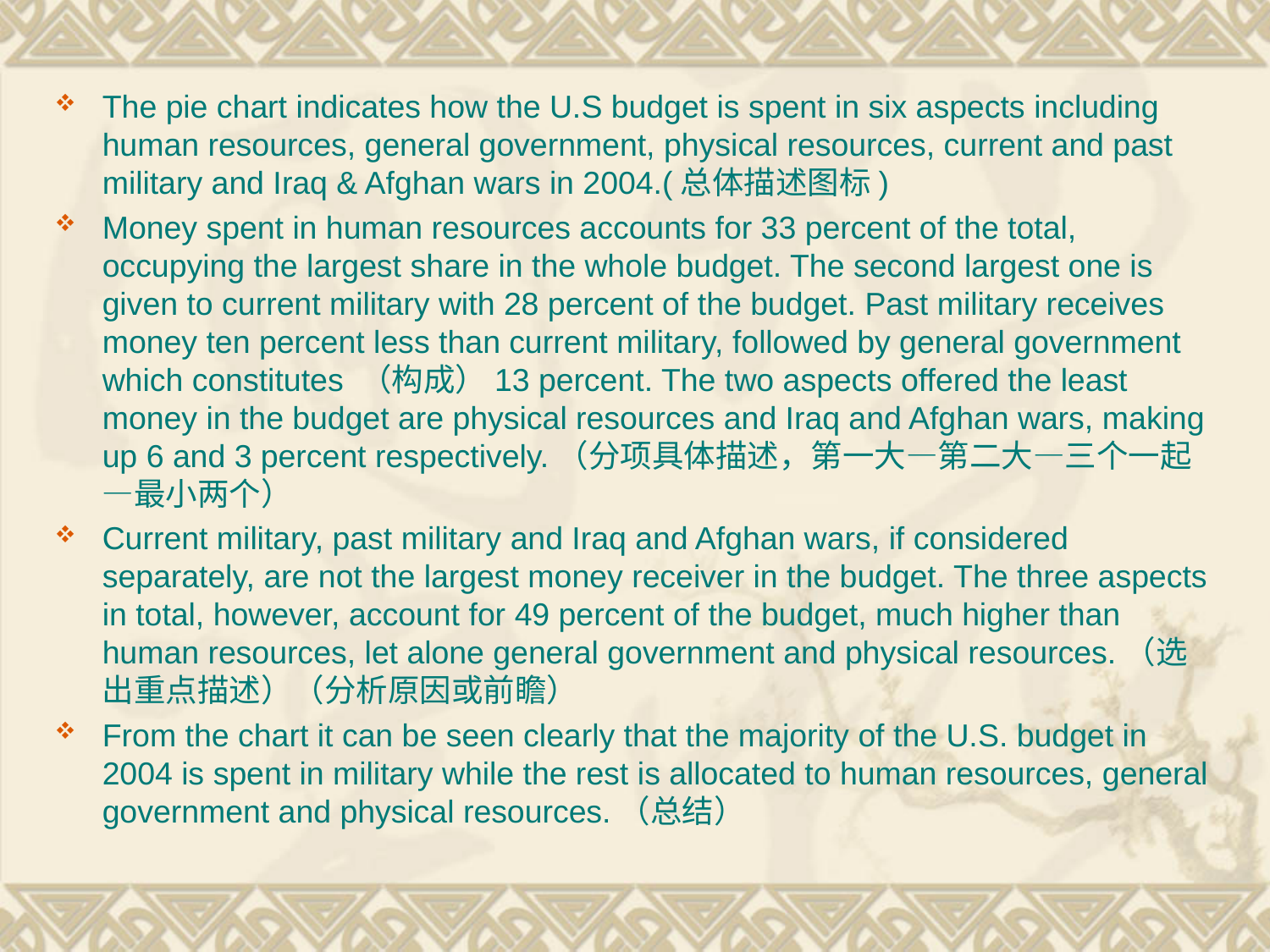

The pie chart indicates how the U.S budget is spent in six aspects including human resources, general government, physical resources, current and past military and Iraq & Afghan wars in 2004.(总体描述图标)
Money spent in human resources accounts for 33 percent of the total, occupying the largest share in the whole budget. The second largest one is given to current military with 28 percent of the budget. Past military receives money ten percent less than current military, followed by general government which constitutes （构成）13 percent. The two aspects offered the least money in the budget are physical resources and Iraq and Afghan wars, making up 6 and 3 percent respectively.（分项具体描述，第一大—第二大—三个一起—最小两个）
Current military, past military and Iraq and Afghan wars, if considered separately, are not the largest money receiver in the budget. The three aspects in total, however, account for 49 percent of the budget, much higher than human resources, let alone general government and physical resources.（选出重点描述）（分析原因或前瞻）
From the chart it can be seen clearly that the majority of the U.S. budget in 2004 is spent in military while the rest is allocated to human resources, general government and physical resources.（总结）